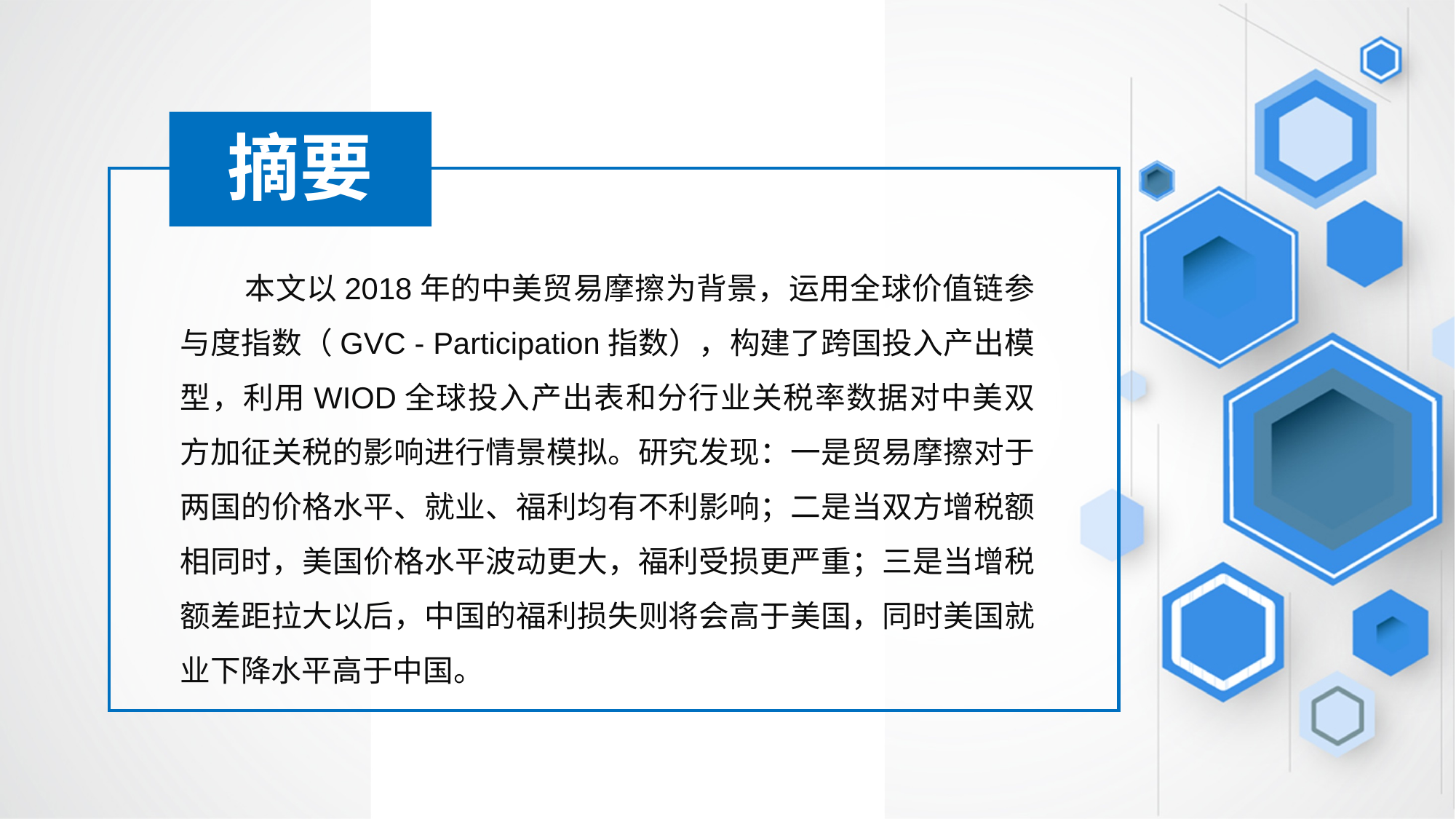

摘要

        本文以2018年的中美贸易摩擦为背景，运用全球价值链参与度指数（GVC - Participation指数），构建了跨国投入产出模型，利用WIOD全球投入产出表和分行业关税率数据对中美双方加征关税的影响进行情景模拟。研究发现：一是贸易摩擦对于两国的价格水平、就业、福利均有不利影响；二是当双方增税额相同时，美国价格水平波动更大，福利受损更严重；三是当增税额差距拉大以后，中国的福利损失则将会高于美国，同时美国就业下降水平高于中国。